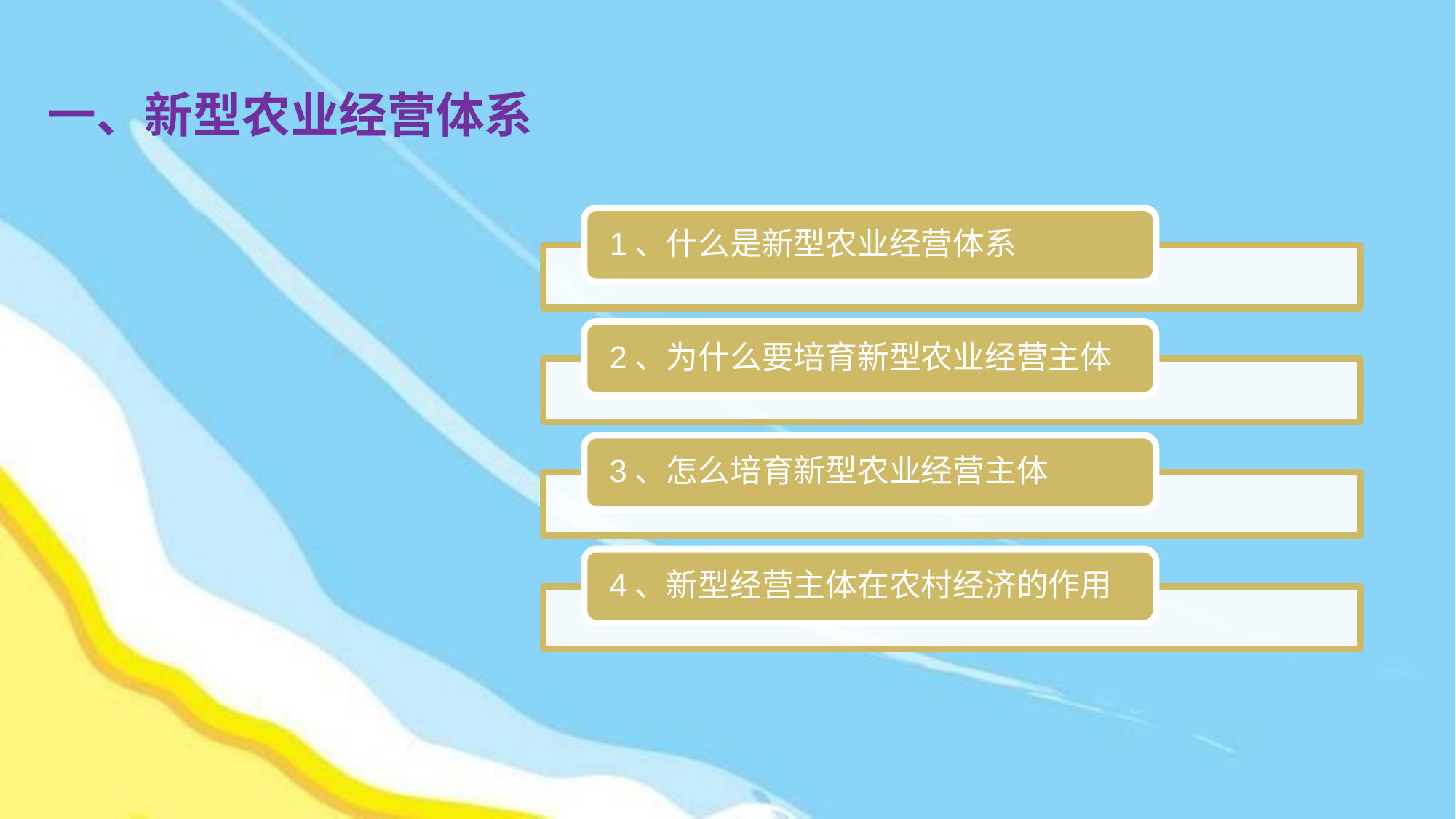

一、新型农业经营体系
1、什么是新型农业经营体系
2、为什么要培育新型农业经营主体
3、怎么培育新型农业经营主体
4、新型经营主体在农村经济的作用